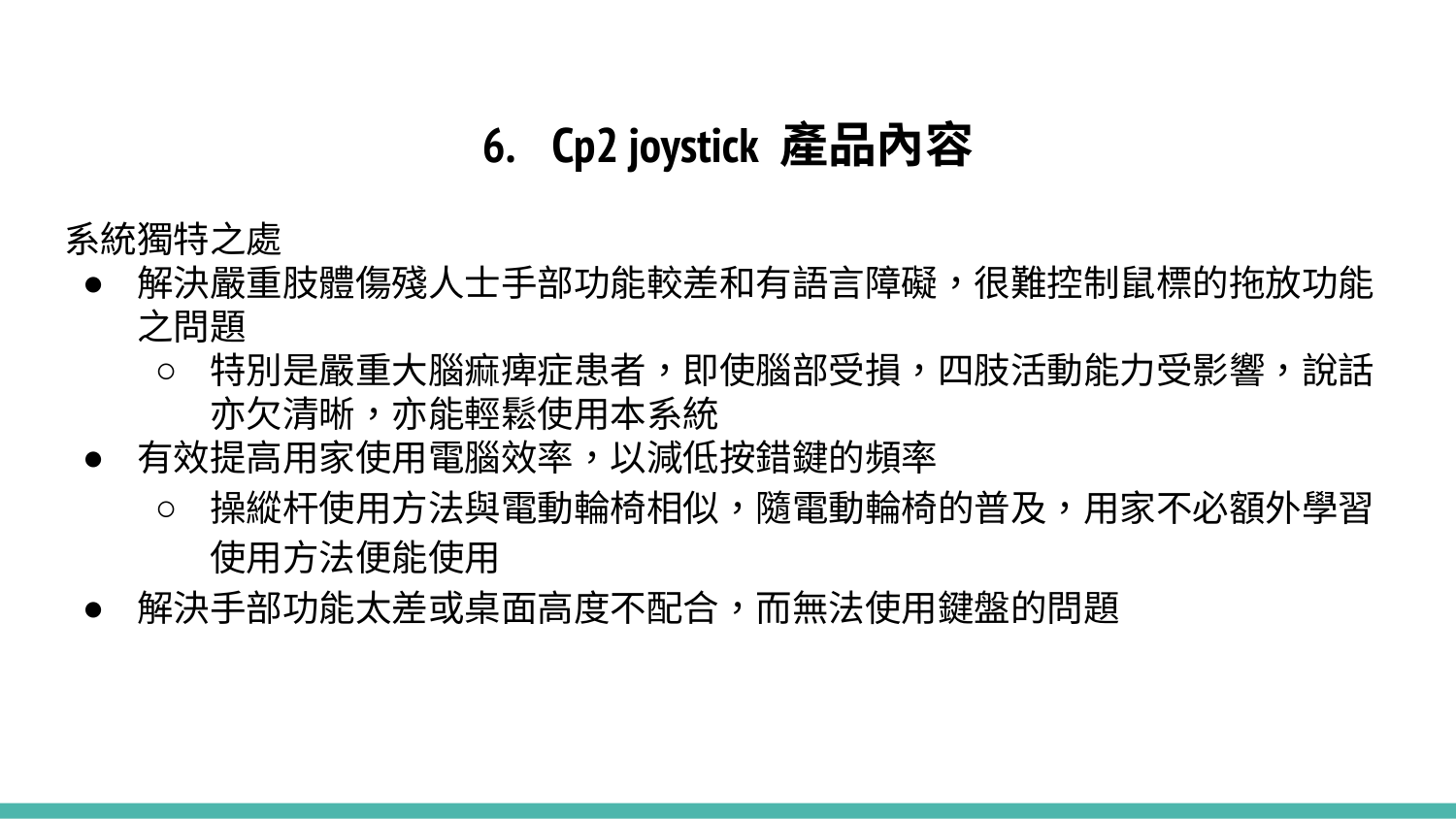

# 6.    Cp2 joystick 產品內容
系統獨特之處
解決嚴重肢體傷殘人士手部功能較差和有語言障礙，很難控制鼠標的拖放功能之問題
特別是嚴重大腦痲痺症患者，即使腦部受損，四肢活動能力受影響，說話亦欠清晰，亦能輕鬆使用本系統
有效提高用家使用電腦效率，以減低按錯鍵的頻率
操縱杆使用方法與電動輪椅相似，隨電動輪椅的普及，用家不必額外學習使用方法便能使用
解決手部功能太差或桌面高度不配合，而無法使用鍵盤的問題